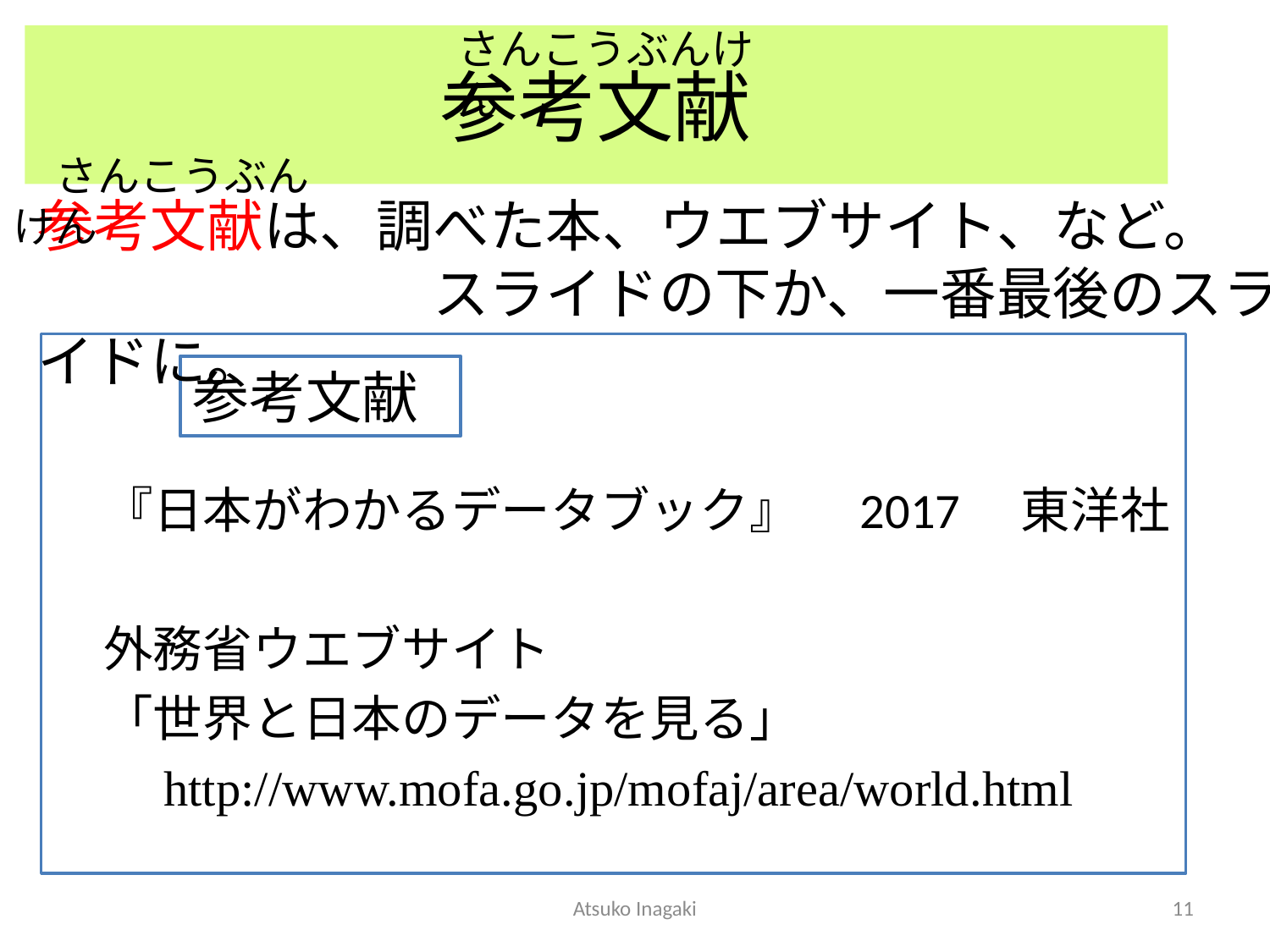

さんこうぶんけん
# 参考文献
　さんこうぶんけん
参考文献は、調べた本、ウエブサイト、など。
　　　　　　　スライドの下か、一番最後のスライドに。

　『日本がわかるデータブック』　2017　東洋社

　外務省ウエブサイト
　「世界と日本のデータを見る」
　　http://www.mofa.go.jp/mofaj/area/world.html
参考文献
Atsuko Inagaki
11